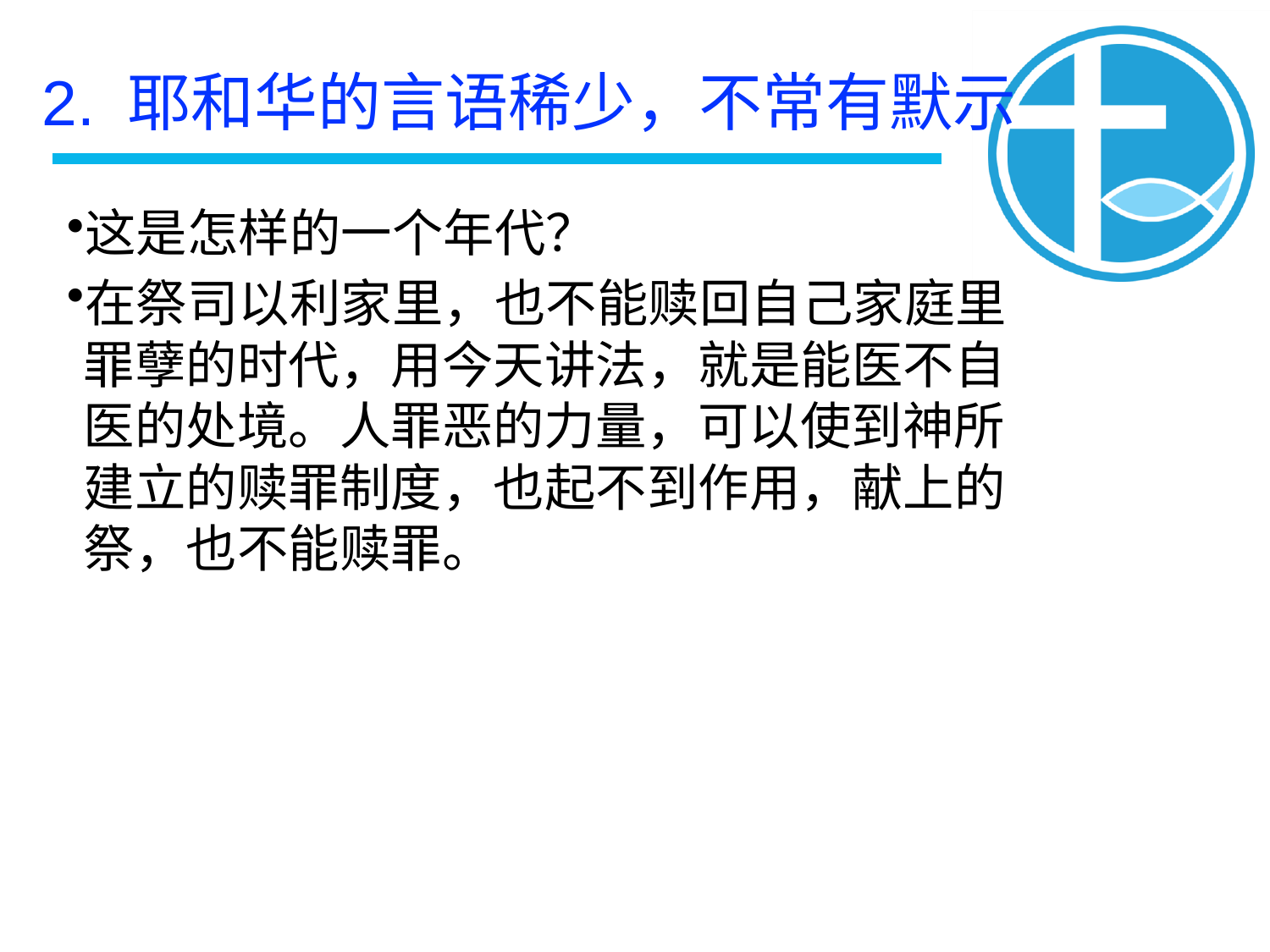

2. 耶和华的言语稀少，不常有默示
这是怎样的一个年代？
在祭司以利家里，也不能赎回自己家庭里罪孽的时代，用今天讲法，就是能医不自医的处境。人罪恶的力量，可以使到神所建立的赎罪制度，也起不到作用，献上的祭，也不能赎罪。